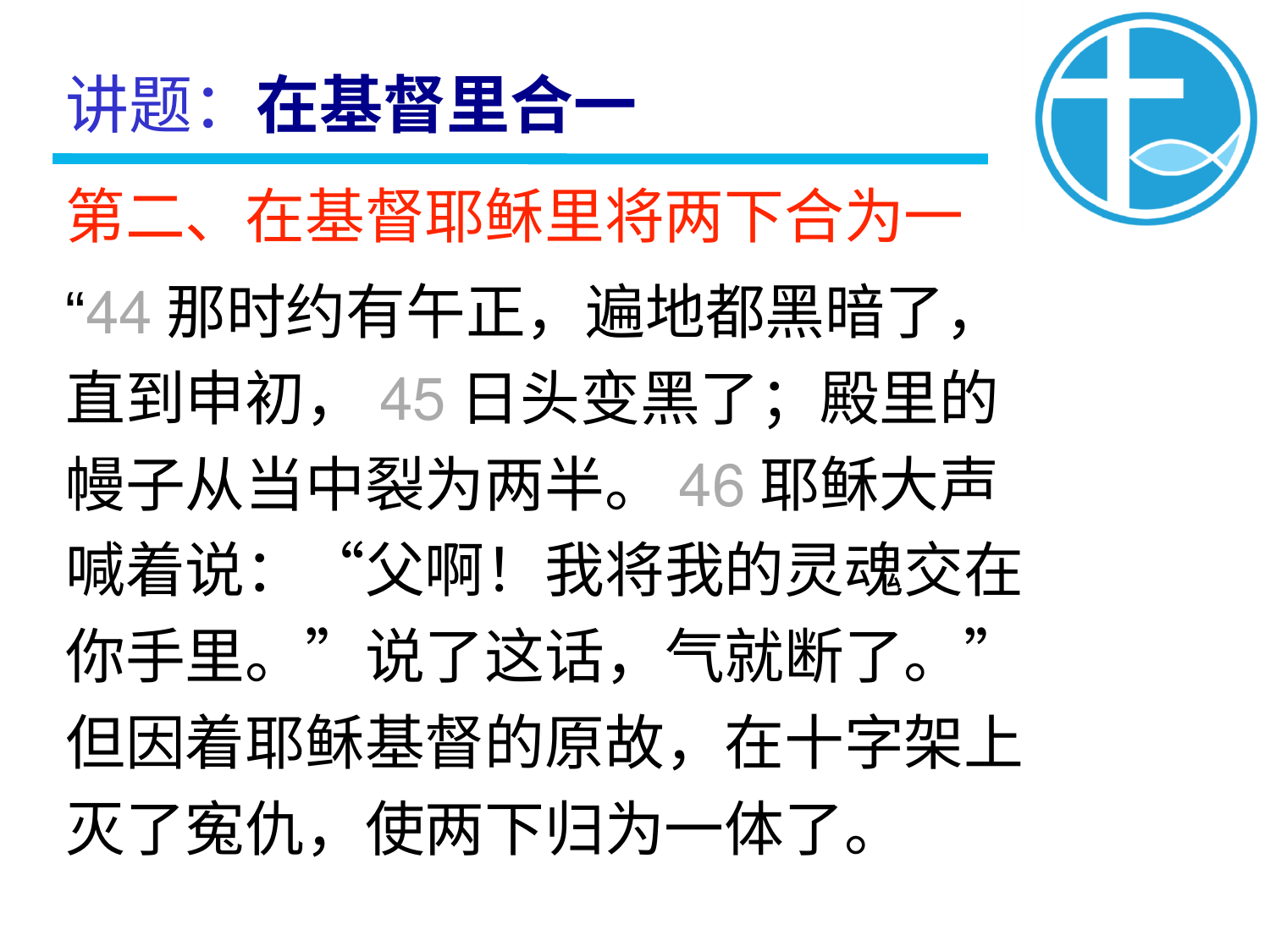

讲题：在基督里合一
第二、在基督耶稣里将两下合为一
“44那时约有午正，遍地都黑暗了，直到申初，45日头变黑了；殿里的幔子从当中裂为两半。46耶稣大声喊着说：“父啊！我将我的灵魂交在你手里。”说了这话，气就断了。”但因着耶稣基督的原故，在十字架上灭了寃仇，使两下归为一体了。